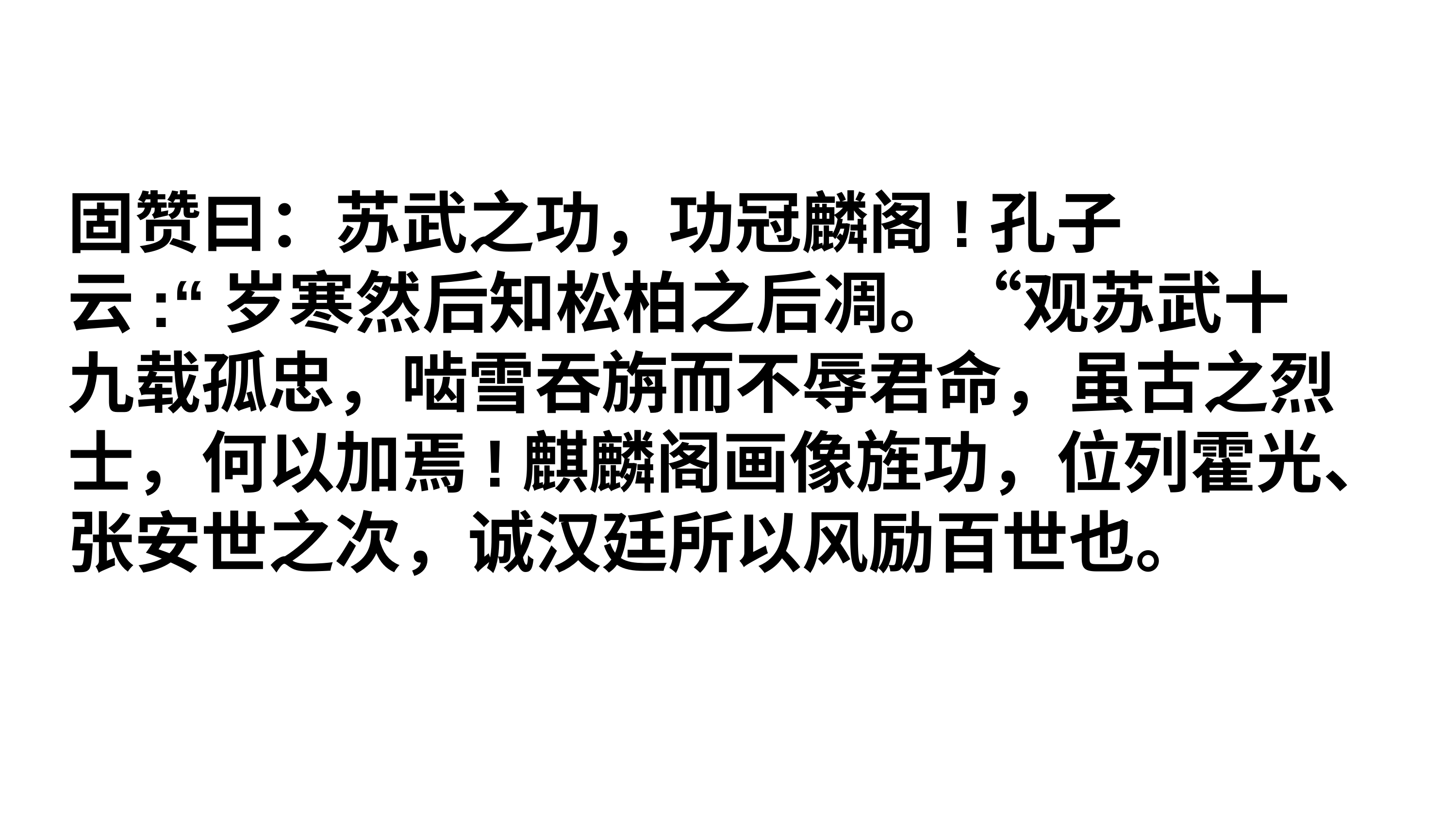

固赞曰：苏武之功，功冠麟阁!孔子云:“岁寒然后知松柏之后凋。“观苏武十九载孤忠，啮雪吞旃而不辱君命，虽古之烈士，何以加焉!麒麟阁画像旌功，位列霍光、张安世之次，诚汉廷所以风励百世也。